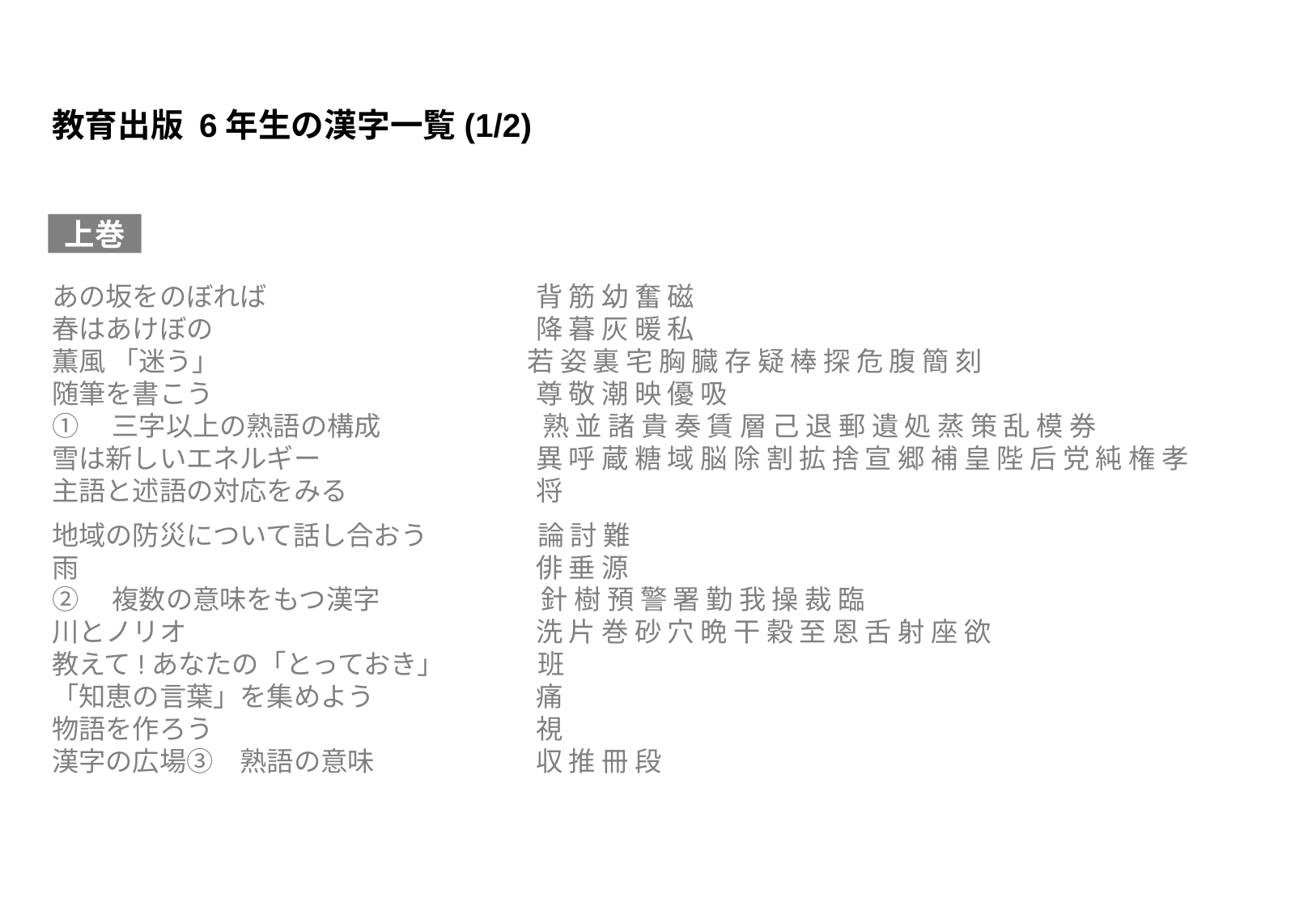

教育出版 6年生の漢字一覧(1/2)
上巻
あの坂をのぼれば　　　　　　　　　　背 筋 幼 奮 磁
春はあけぼの　　　　　　　　　　　　降 暮 灰 暖 私
薫風 「迷う」　　　　　　　　　　　  若 姿 裏 宅 胸 臓 存 疑 棒 探 危 腹 簡 刻
随筆を書こう　　　　　　　　　　　　尊 敬 潮 映 優 吸
①　三字以上の熟語の構成　　　　　　熟 並 諸 貴 奏 賃 層 己 退 郵 遺 処 蒸 策 乱 模 券
雪は新しいエネルギー　　　　　　　　異 呼 蔵 糖 域 脳 除 割 拡 捨 宣 郷 補 皇 陛 后 党 純 権 孝
主語と述語の対応をみる　　　　　　　将

地域の防災について話し合おう　 	論 討 難
雨　　　　　　　　　　　　　　　　　俳 垂 源
②　複数の意味をもつ漢字　　　　　　針 樹 預 警 署 勤 我 操 裁 臨
川とノリオ　　　　　　　　　　　　　洗 片 巻 砂 穴 晩 干 穀 至 恩 舌 射 座 欲
教えて!あなたの「とっておき」　 	班
「知恵の言葉」を集めよう　　　　　　痛
物語を作ろう　　　　　　　　　　　　視
漢字の広場③　熟語の意味　　　　　　収 推 冊 段